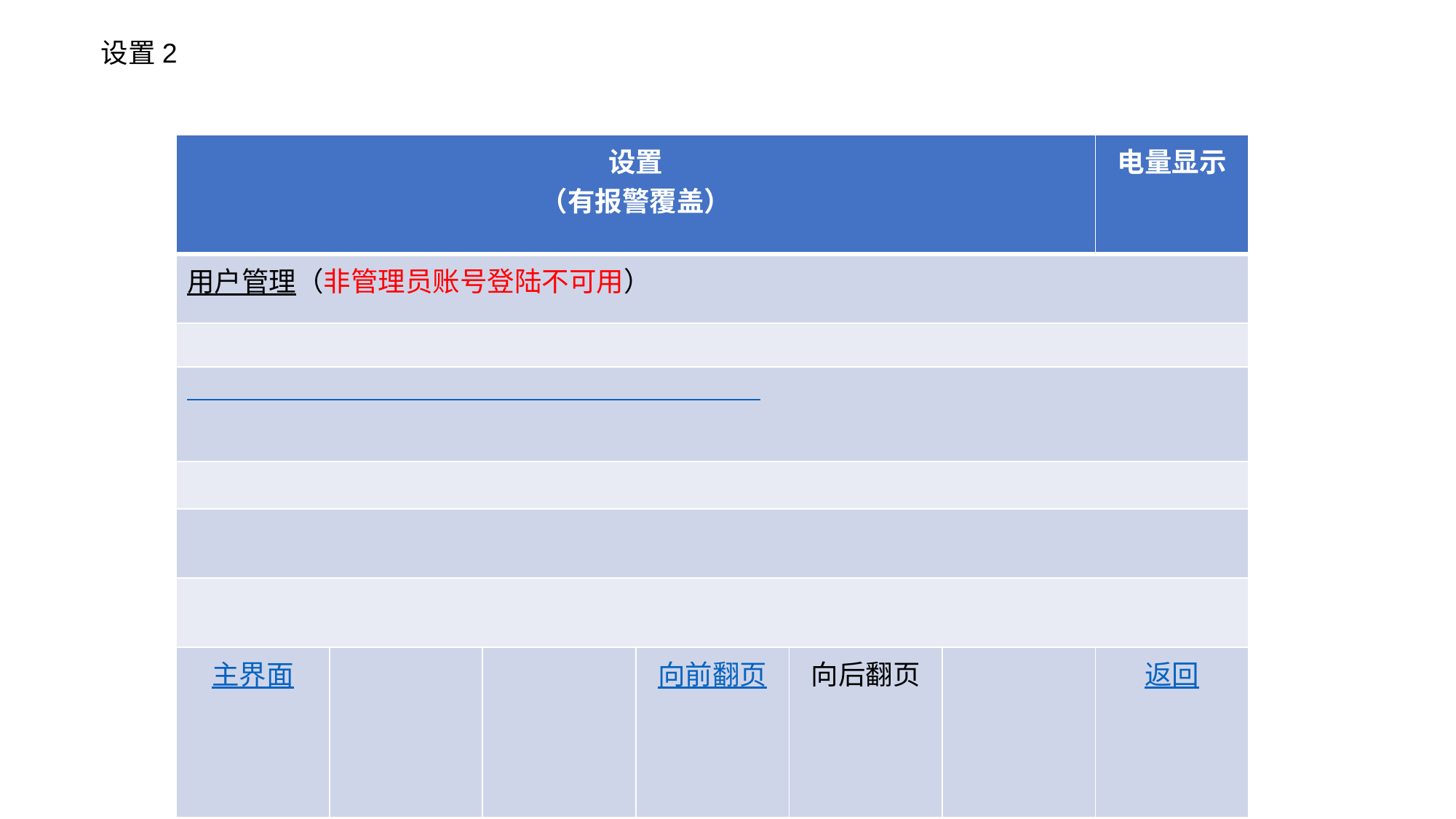

设置2
| 设置 （有报警覆盖） |  |  |  |  |  | 电量显示 |
| --- | --- | --- | --- | --- | --- | --- |
| 用户管理（非管理员账号登陆不可用） |  |  |  |  |  |  |
|  |  |  |  |  |  |  |
|  |  |  |  |  |  |  |
|  |  |  |  |  |  |  |
|  |  |  |  |  |  |  |
|  |  |  |  |  |  |  |
| 主界面 |  |  | 向前翻页 | 向后翻页 |  | 返回 |